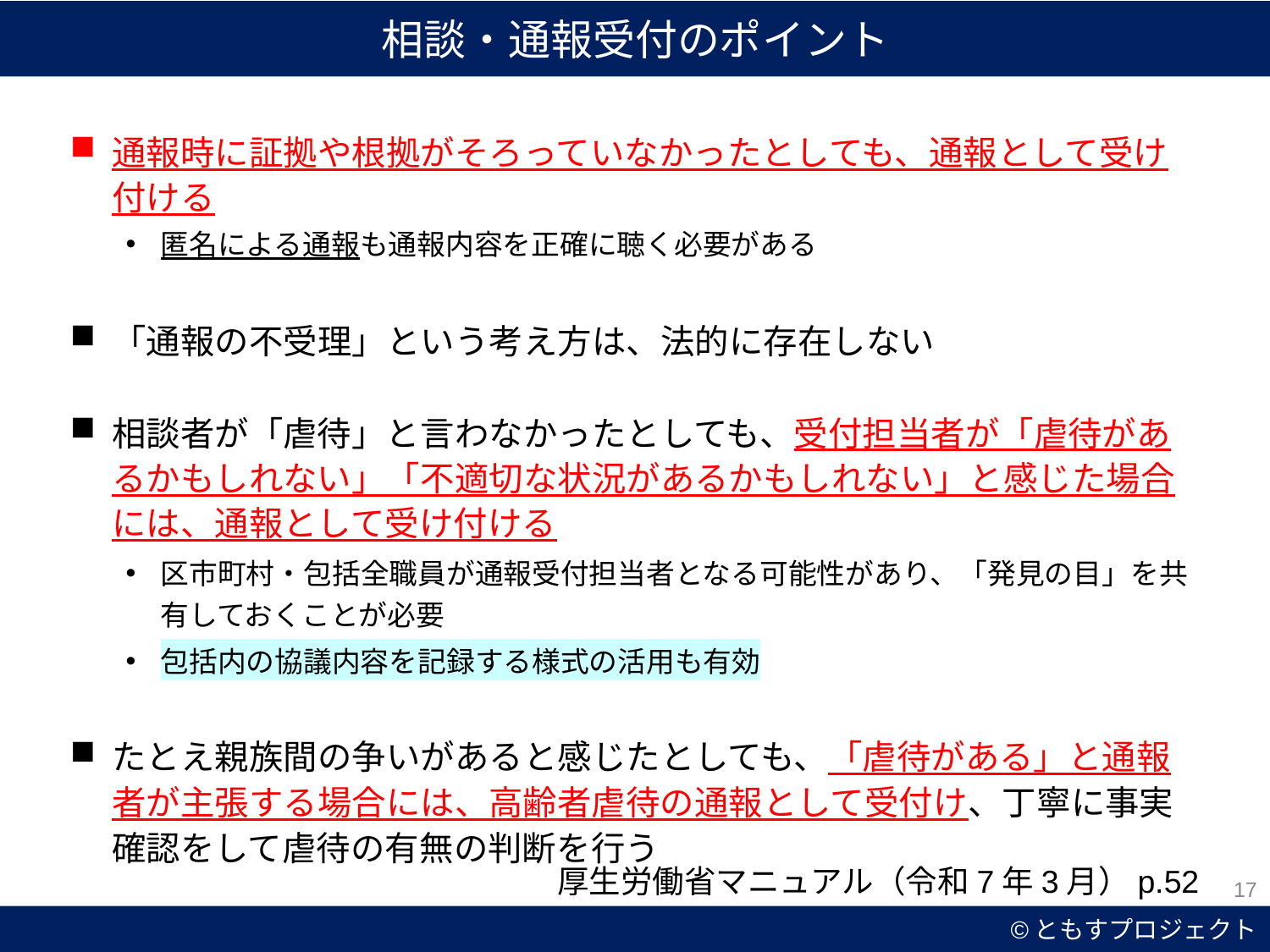

相談・通報受付のポイント
通報時に証拠や根拠がそろっていなかったとしても、通報として受け付ける
匿名による通報も通報内容を正確に聴く必要がある

「通報の不受理」という考え方は、法的に存在しない

相談者が「虐待」と言わなかったとしても、受付担当者が「虐待があるかもしれない」「不適切な状況があるかもしれない」と感じた場合には、通報として受け付ける
区市町村・包括全職員が通報受付担当者となる可能性があり、「発見の目」を共有しておくことが必要
包括内の協議内容を記録する様式の活用も有効

たとえ親族間の争いがあると感じたとしても、「虐待がある」と通報者が主張する場合には、高齢者虐待の通報として受付け、丁寧に事実確認をして虐待の有無の判断を行う
厚生労働省マニュアル（令和7年3月）p.52
17
©ともすプロジェクト